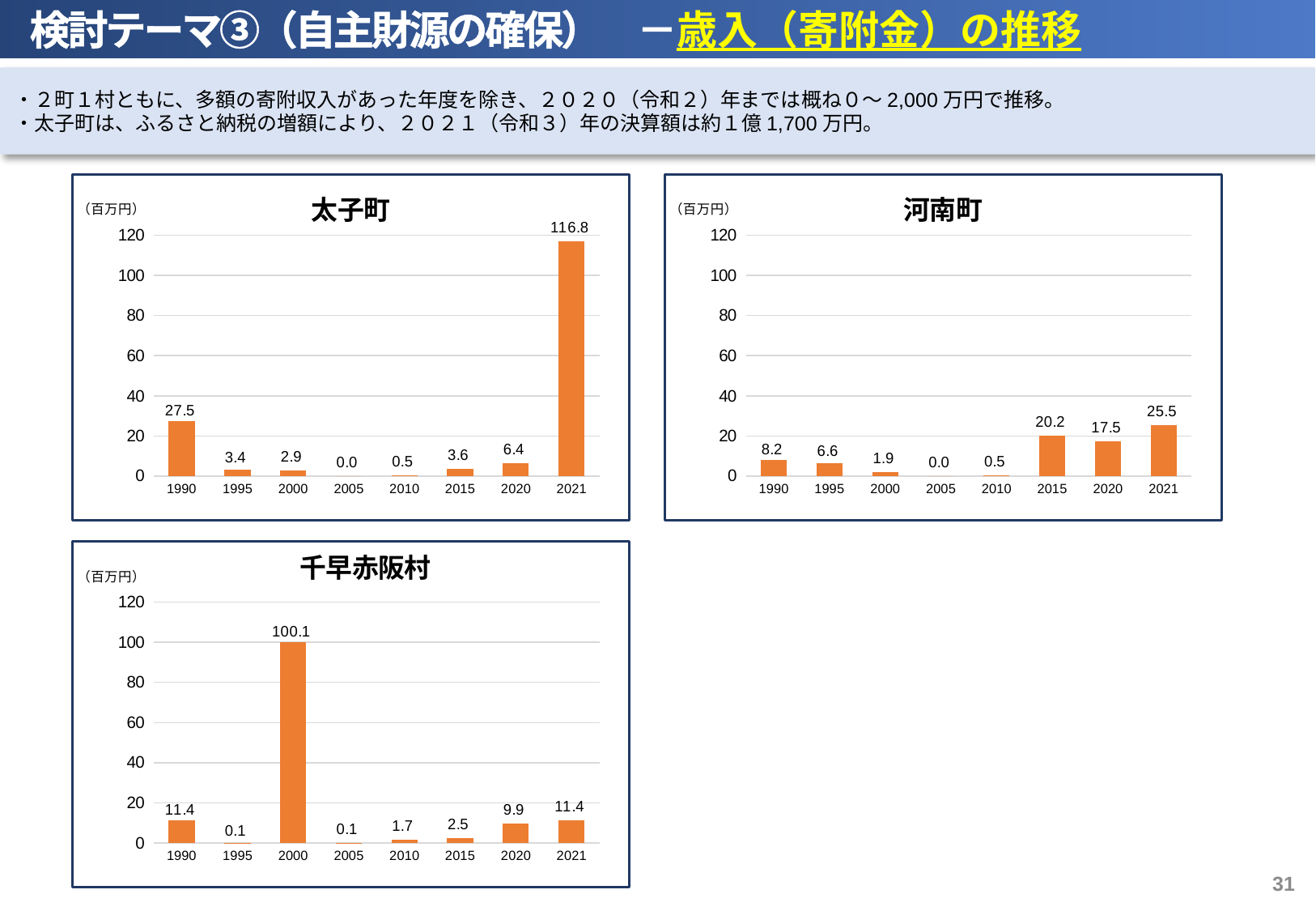

検討テーマ③（自主財源の確保）　－歳入（寄附金）の推移

・２町１村ともに、多額の寄附収入があった年度を除き、２０２０（令和２）年までは概ね０～2,000万円で推移。
・太子町は、ふるさと納税の増額により、２０２１（令和３）年の決算額は約１億1,700万円。

### Chart

| Category | 寄附金収入 |
|---|---|
| 1990 | 27.532 |
| 1995 | 3.422 |
| 2000 | 2.92 |
| 2005 | 0.0 |
| 2010 | 0.45 |
| 2015 | 3.55 |
| 2020 | 6.358 |
| 2021 | 116.839 |

### Chart

| Category | 寄附金収入 |
|---|---|
| 1990 | 8.225 |
| 1995 | 6.64 |
| 2000 | 1.91 |
| 2005 | 0.0 |
| 2010 | 0.54 |
| 2015 | 20.209 |
| 2020 | 17.52 |
| 2021 | 25.471 |

### Chart

| Category | 寄附金収入 |
|---|---|
| 1990 | 11.418 |
| 1995 | 0.05 |
| 2000 | 100.111 |
| 2005 | 0.12 |
| 2010 | 1.66 |
| 2015 | 2.462 |
| 2020 | 9.881 |
| 2021 | 11.4 |
31